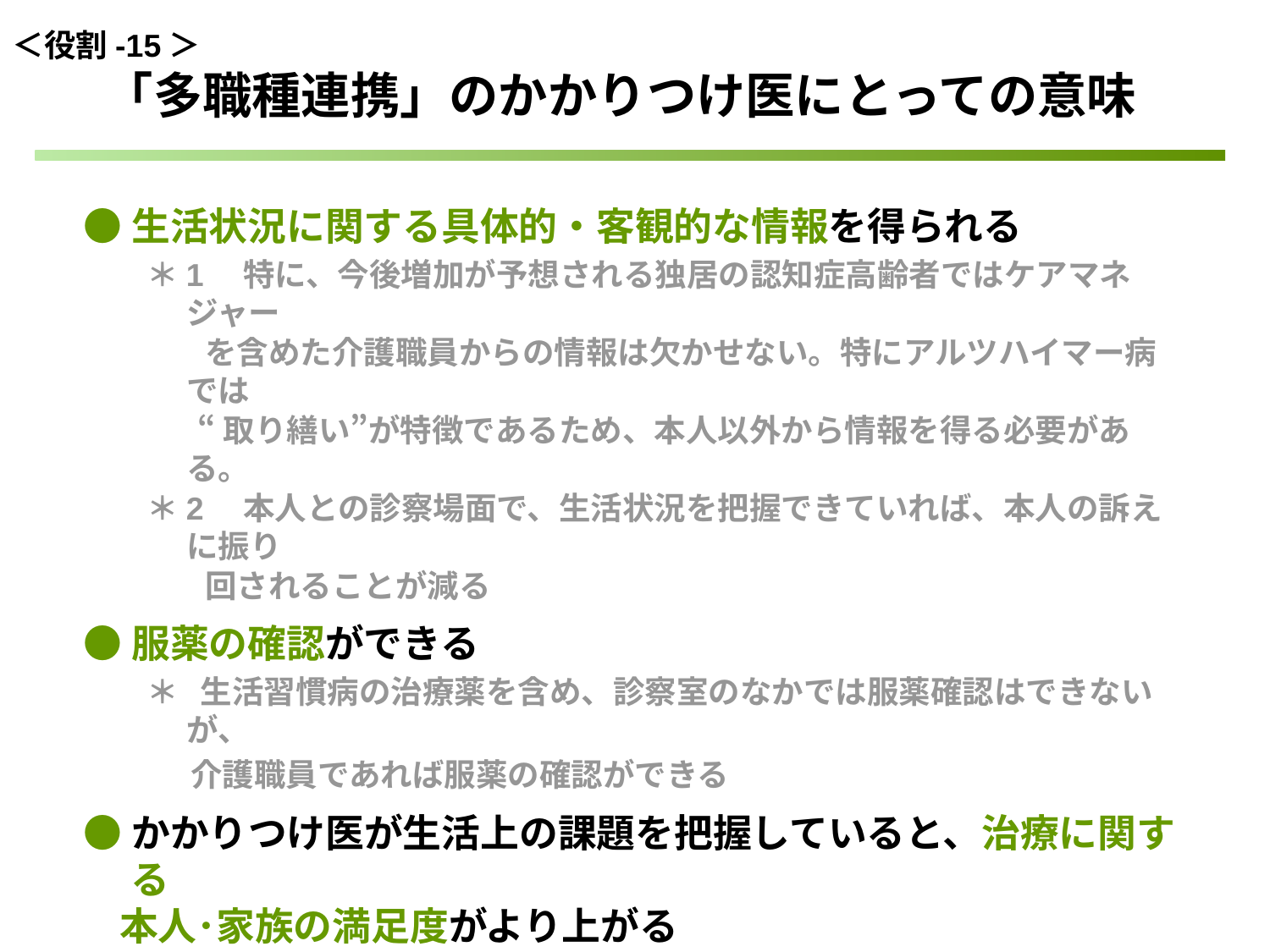

＜役割-15＞
「多職種連携」のかかりつけ医にとっての意味

●生活状況に関する具体的・客観的な情報を得られる
＊1　特に、今後増加が予想される独居の認知症高齢者ではケアマネジャー
       を含めた介護職員からの情報は欠かせない。特にアルツハイマー病では
       “取り繕い”が特徴であるため、本人以外から情報を得る必要がある。
＊2　本人との診察場面で、生活状況を把握できていれば、本人の訴えに振り
       回されることが減る
●服薬の確認ができる
＊　 生活習慣病の治療薬を含め、診察室のなかでは服薬確認はできないが、
     介護職員であれば服薬の確認ができる
●かかりつけ医が生活上の課題を把握していると、治療に関する
   本人･家族の満足度がより上がる
●生活状況がわかれば、より具体的に薬剤の副作用の説明ができる
●BPSDに関連する要因についての情報が得られる